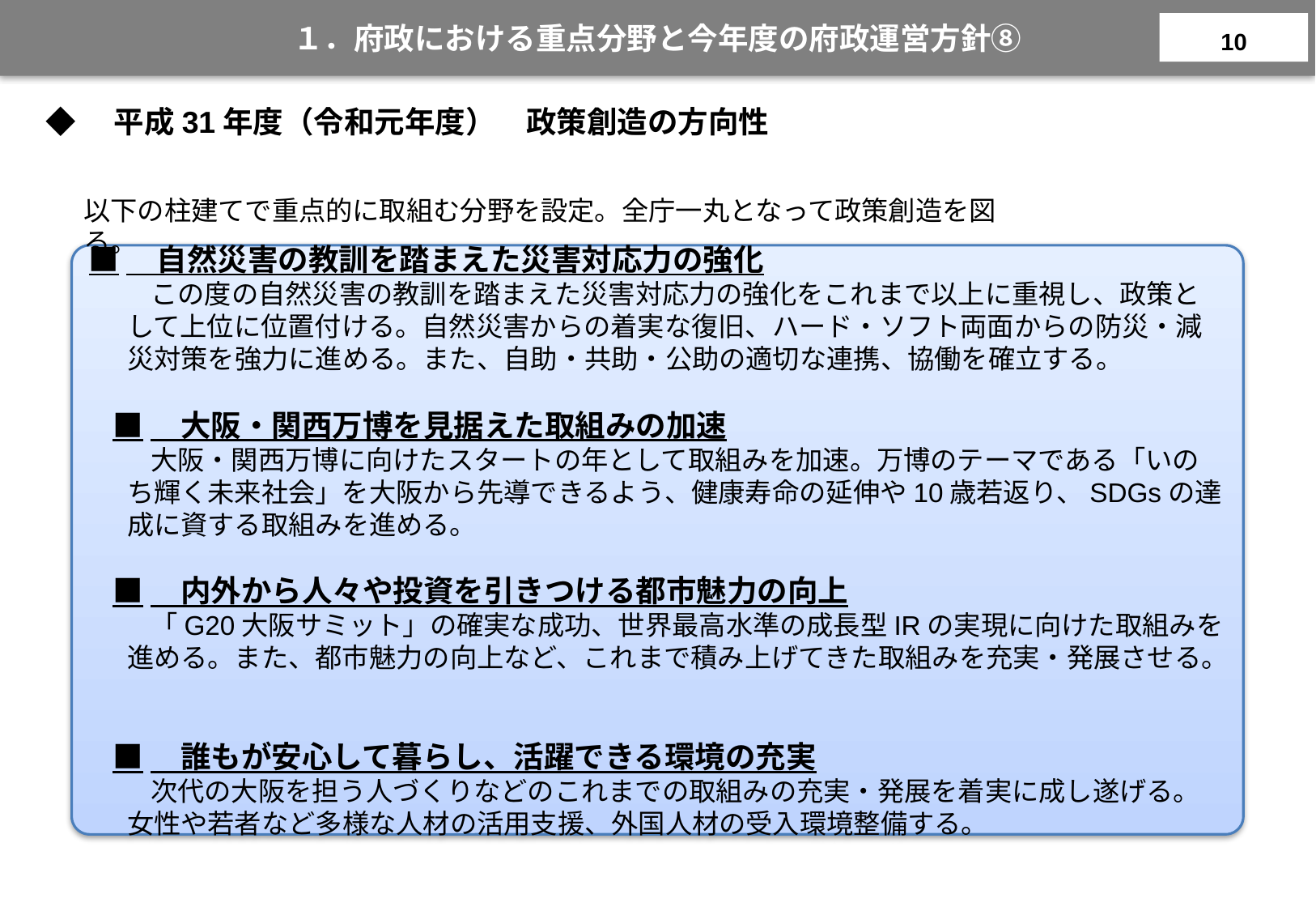

１．府政における重点分野と今年度の府政運営方針⑧
10
◆　平成31年度（令和元年度）　政策創造の方向性
以下の柱建てで重点的に取組む分野を設定。全庁一丸となって政策創造を図る。
■　自然災害の教訓を踏まえた災害対応力の強化
この度の自然災害の教訓を踏まえた災害対応力の強化をこれまで以上に重視し、政策として上位に位置付ける。自然災害からの着実な復旧、ハード・ソフト両面からの防災・減災対策を強力に進める。また、自助・共助・公助の適切な連携、協働を確立する。

■　大阪・関西万博を見据えた取組みの加速
大阪・関西万博に向けたスタートの年として取組みを加速。万博のテーマである「いのち輝く未来社会」を大阪から先導できるよう、健康寿命の延伸や10歳若返り、SDGsの達成に資する取組みを進める。

■　内外から人々や投資を引きつける都市魅力の向上
「G20大阪サミット」の確実な成功、世界最高水準の成長型IRの実現に向けた取組みを進める。また、都市魅力の向上など、これまで積み上げてきた取組みを充実・発展させる。

■　誰もが安心して暮らし、活躍できる環境の充実
次代の大阪を担う人づくりなどのこれまでの取組みの充実・発展を着実に成し遂げる。女性や若者など多様な人材の活用支援、外国人材の受入環境整備する。